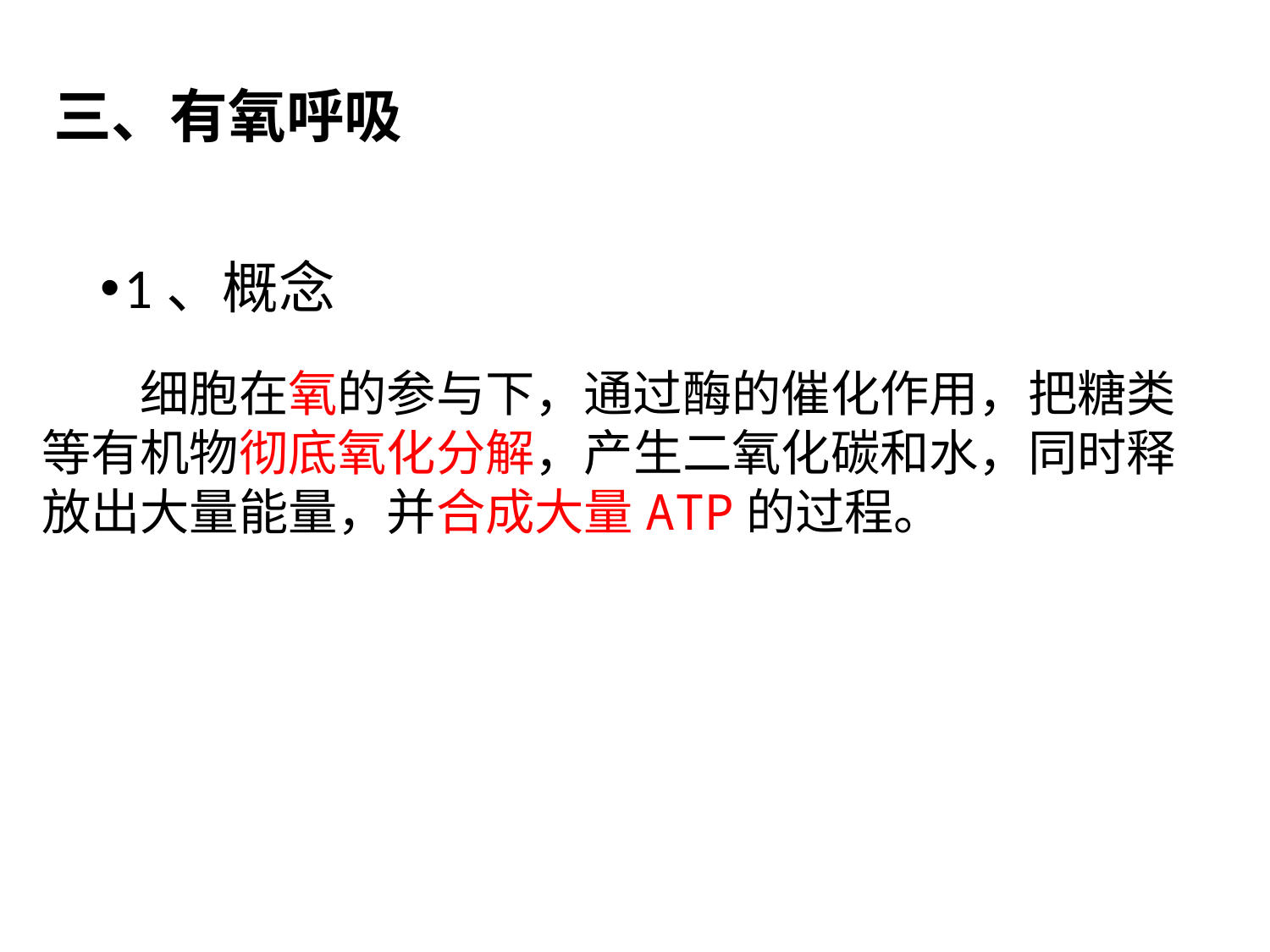

# 三、有氧呼吸
1、概念
　　细胞在氧的参与下，通过酶的催化作用，把糖类等有机物彻底氧化分解，产生二氧化碳和水，同时释放出大量能量，并合成大量ATP的过程。